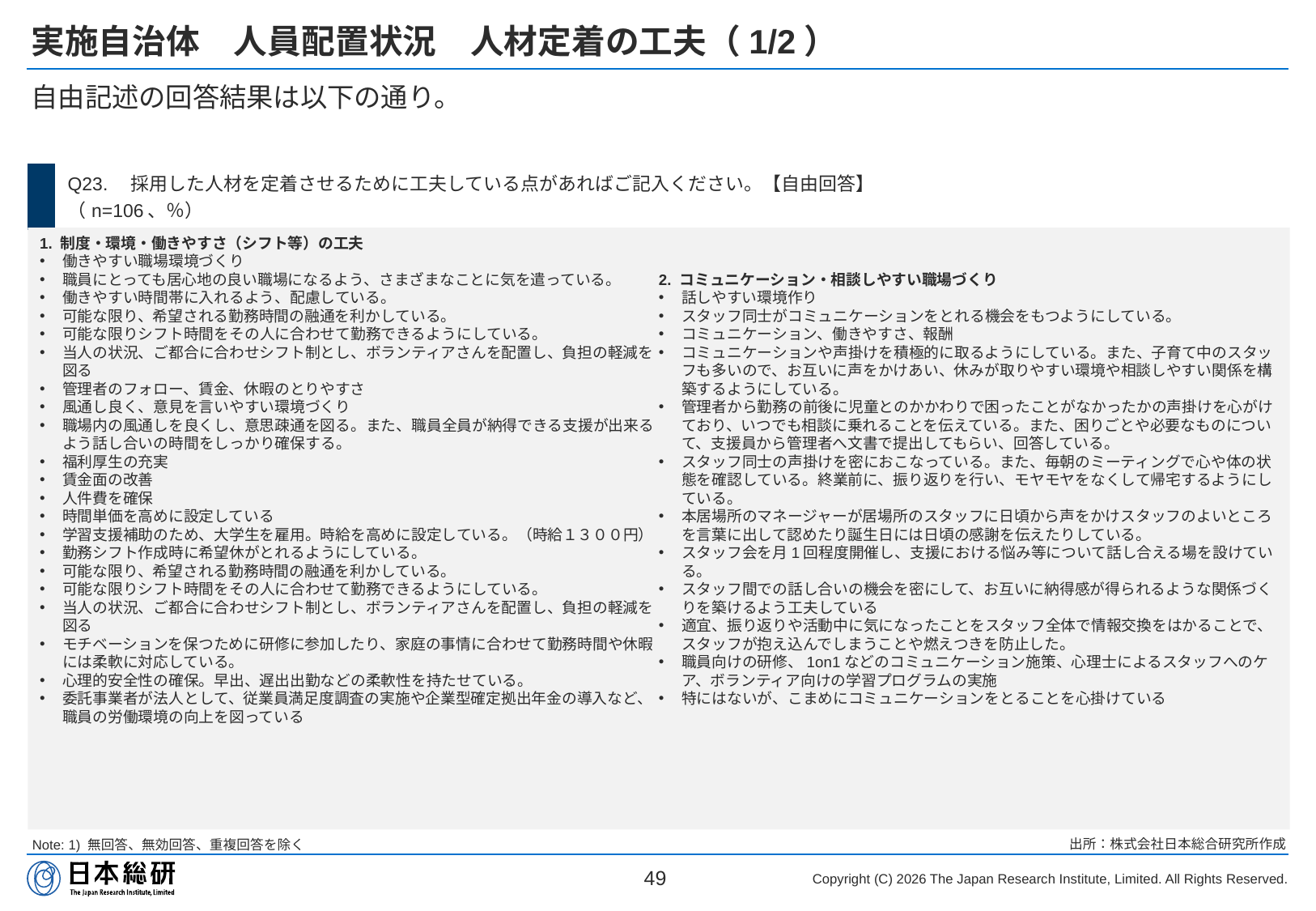

# 実施自治体　人員配置状況　人材定着の工夫（1/2）
自由記述の回答結果は以下の通り。

|  | Q23.　採用した人材を定着させるために工夫している点があればご記入ください。【自由回答】 （n=106、％） |
| --- | --- |
1. 制度・環境・働きやすさ（シフト等）の工夫
働きやすい職場環境づくり
職員にとっても居心地の良い職場になるよう、さまざまなことに気を遣っている。
働きやすい時間帯に入れるよう、配慮している。
可能な限り、希望される勤務時間の融通を利かしている。
可能な限りシフト時間をその人に合わせて勤務できるようにしている。
当人の状況、ご都合に合わせシフト制とし、ボランティアさんを配置し、負担の軽減を図る
管理者のフォロー、賃金、休暇のとりやすさ
風通し良く、意見を言いやすい環境づくり
職場内の風通しを良くし、意思疎通を図る。また、職員全員が納得できる支援が出来るよう話し合いの時間をしっかり確保する。
福利厚生の充実
賃金面の改善
人件費を確保
時間単価を高めに設定している
学習支援補助のため、大学生を雇用。時給を高めに設定している。（時給１３００円）
勤務シフト作成時に希望休がとれるようにしている。
可能な限り、希望される勤務時間の融通を利かしている。
可能な限りシフト時間をその人に合わせて勤務できるようにしている。
当人の状況、ご都合に合わせシフト制とし、ボランティアさんを配置し、負担の軽減を図る
モチベーションを保つために研修に参加したり、家庭の事情に合わせて勤務時間や休暇には柔軟に対応している。
心理的安全性の確保。早出、遅出出勤などの柔軟性を持たせている。
委託事業者が法人として、従業員満足度調査の実施や企業型確定拠出年金の導入など、職員の労働環境の向上を図っている

2. コミュニケーション・相談しやすい職場づくり
話しやすい環境作り
スタッフ同士がコミュニケーションをとれる機会をもつようにしている。
コミュニケーション、働きやすさ、報酬
コミュニケーションや声掛けを積極的に取るようにしている。また、子育て中のスタッフも多いので、お互いに声をかけあい、休みが取りやすい環境や相談しやすい関係を構築するようにしている。
管理者から勤務の前後に児童とのかかわりで困ったことがなかったかの声掛けを心がけており、いつでも相談に乗れることを伝えている。また、困りごとや必要なものについて、支援員から管理者へ文書で提出してもらい、回答している。
スタッフ同士の声掛けを密におこなっている。また、毎朝のミーティングで心や体の状態を確認している。終業前に、振り返りを行い、モヤモヤをなくして帰宅するようにしている。
本居場所のマネージャーが居場所のスタッフに日頃から声をかけスタッフのよいところを言葉に出して認めたり誕生日には日頃の感謝を伝えたりしている。
スタッフ会を月1回程度開催し、支援における悩み等について話し合える場を設けている。
スタッフ間での話し合いの機会を密にして、お互いに納得感が得られるような関係づくりを築けるよう工夫している
適宜、振り返りや活動中に気になったことをスタッフ全体で情報交換をはかることで、スタッフが抱え込んでしまうことや燃えつきを防止した。
職員向けの研修、1on1などのコミュニケーション施策、心理士によるスタッフへのケア、ボランティア向けの学習プログラムの実施
特にはないが、こまめにコミュニケーションをとることを心掛けている

出所：株式会社日本総合研究所作成
Note: 1) 無回答、無効回答、重複回答を除く